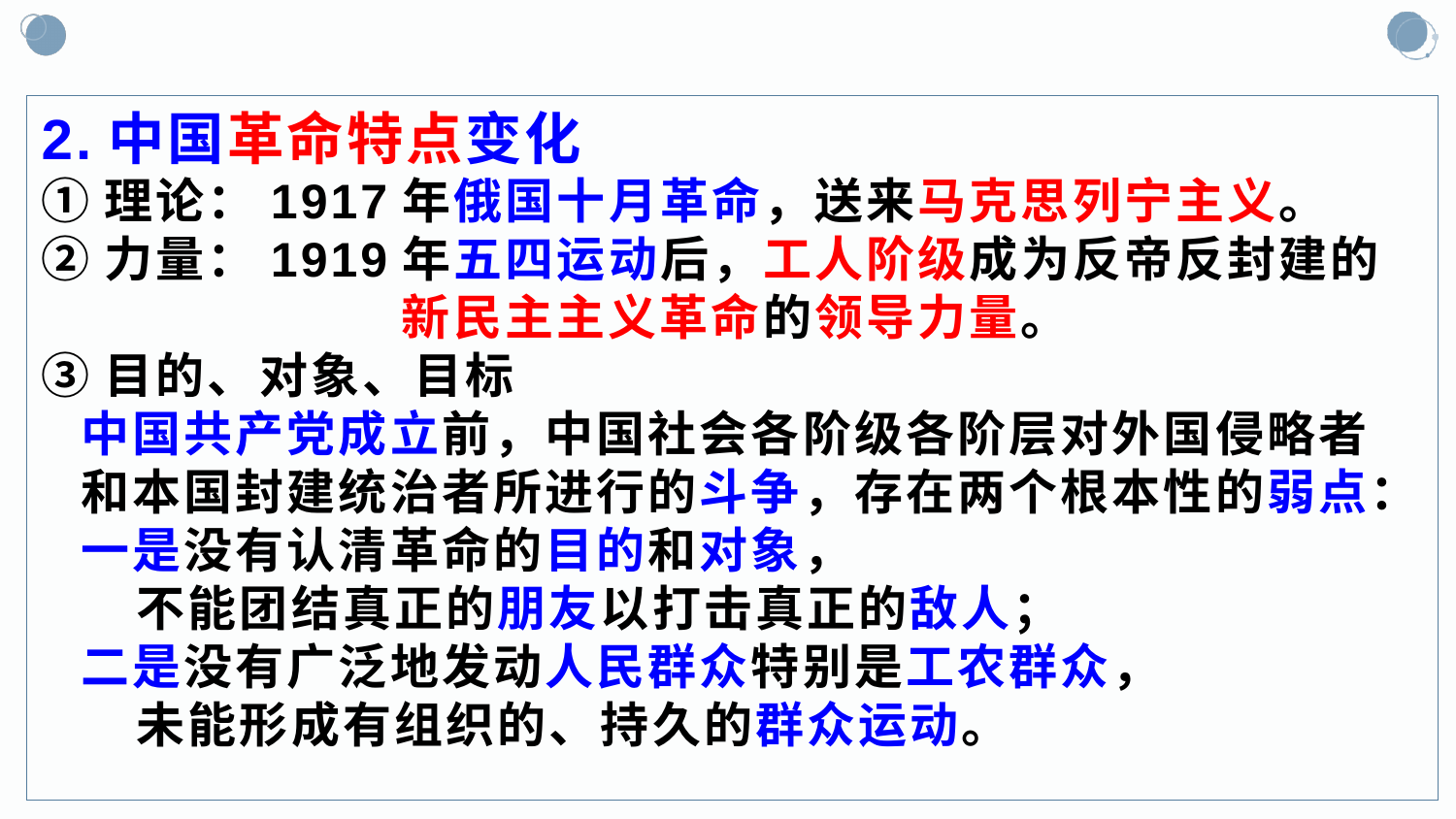

2.中国革命特点变化
①理论：1917年俄国十月革命，送来马克思列宁主义。
②力量：1919年五四运动后，工人阶级成为反帝反封建的
                         新民主主义革命的领导力量。
③目的、对象、目标
  中国共产党成立前，中国社会各阶级各阶层对外国侵略者
  和本国封建统治者所进行的斗争，存在两个根本性的弱点：
  一是没有认清革命的目的和对象，
      不能团结真正的朋友以打击真正的敌人；
  二是没有广泛地发动人民群众特别是工农群众，
      未能形成有组织的、持久的群众运动。